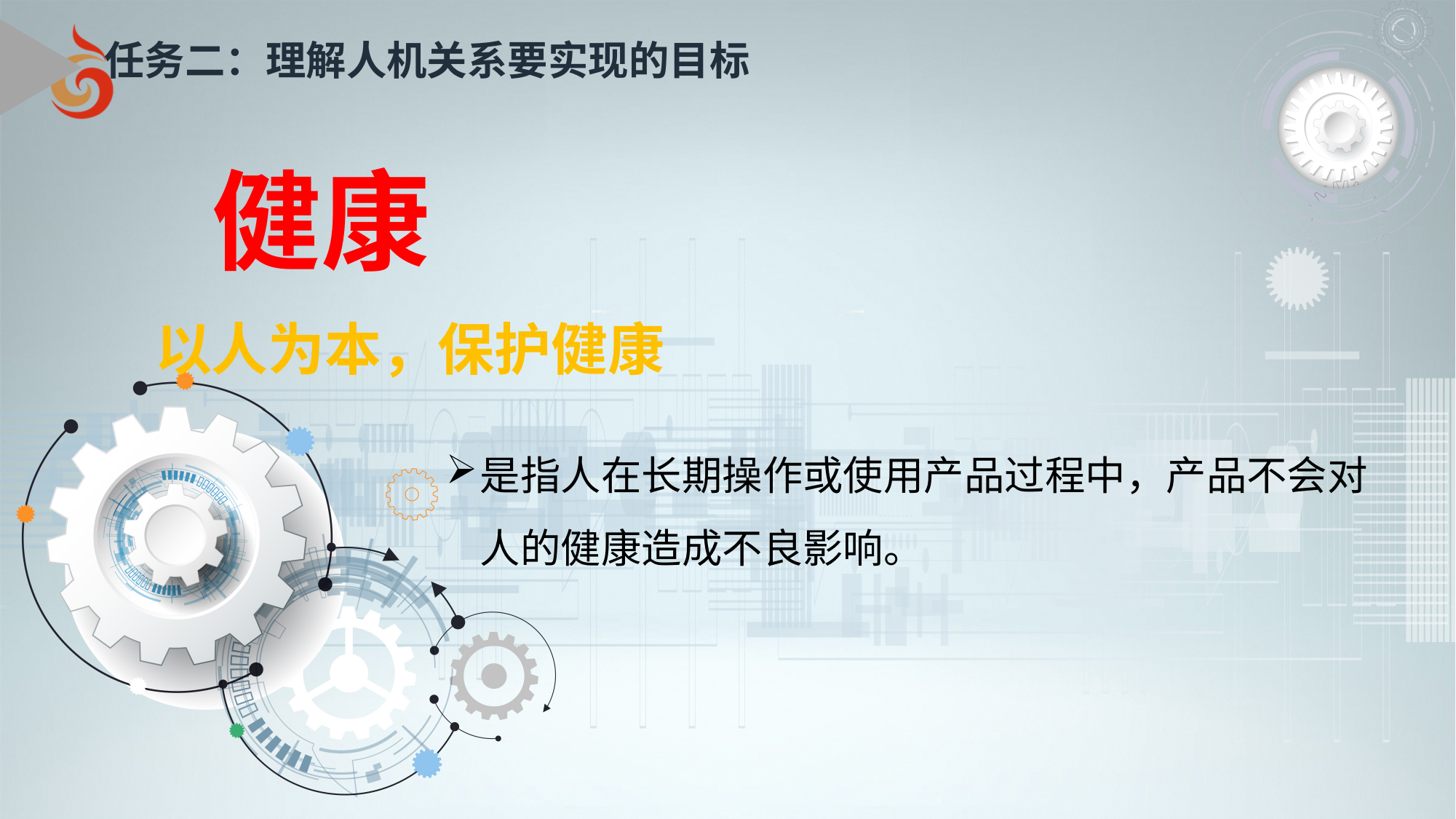

任务二：理解人机关系要实现的目标
健康
以人为本，保护健康
是指人在长期操作或使用产品过程中，产品不会对人的健康造成不良影响。